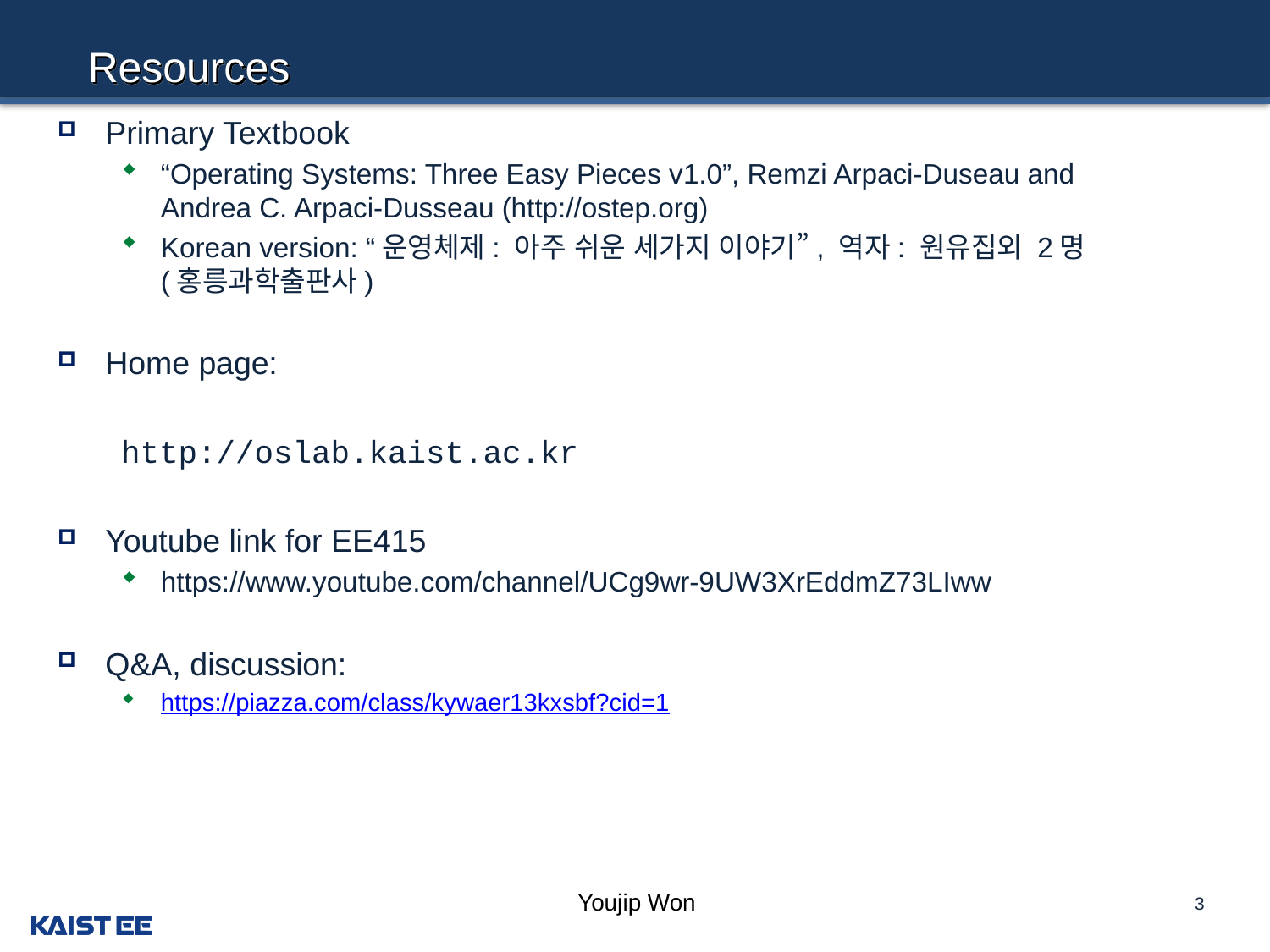

# Resources
Primary Textbook
“Operating Systems: Three Easy Pieces v1.0”, Remzi Arpaci-Duseau and Andrea C. Arpaci-Dusseau (http://ostep.org)
Korean version: “운영체제: 아주 쉬운 세가지 이야기”, 역자: 원유집외 2명 (홍릉과학출판사)

Home page:

http://oslab.kaist.ac.kr

Youtube link for EE415
https://www.youtube.com/channel/UCg9wr-9UW3XrEddmZ73LIww

Q&A, discussion:
https://piazza.com/class/kywaer13kxsbf?cid=1
3